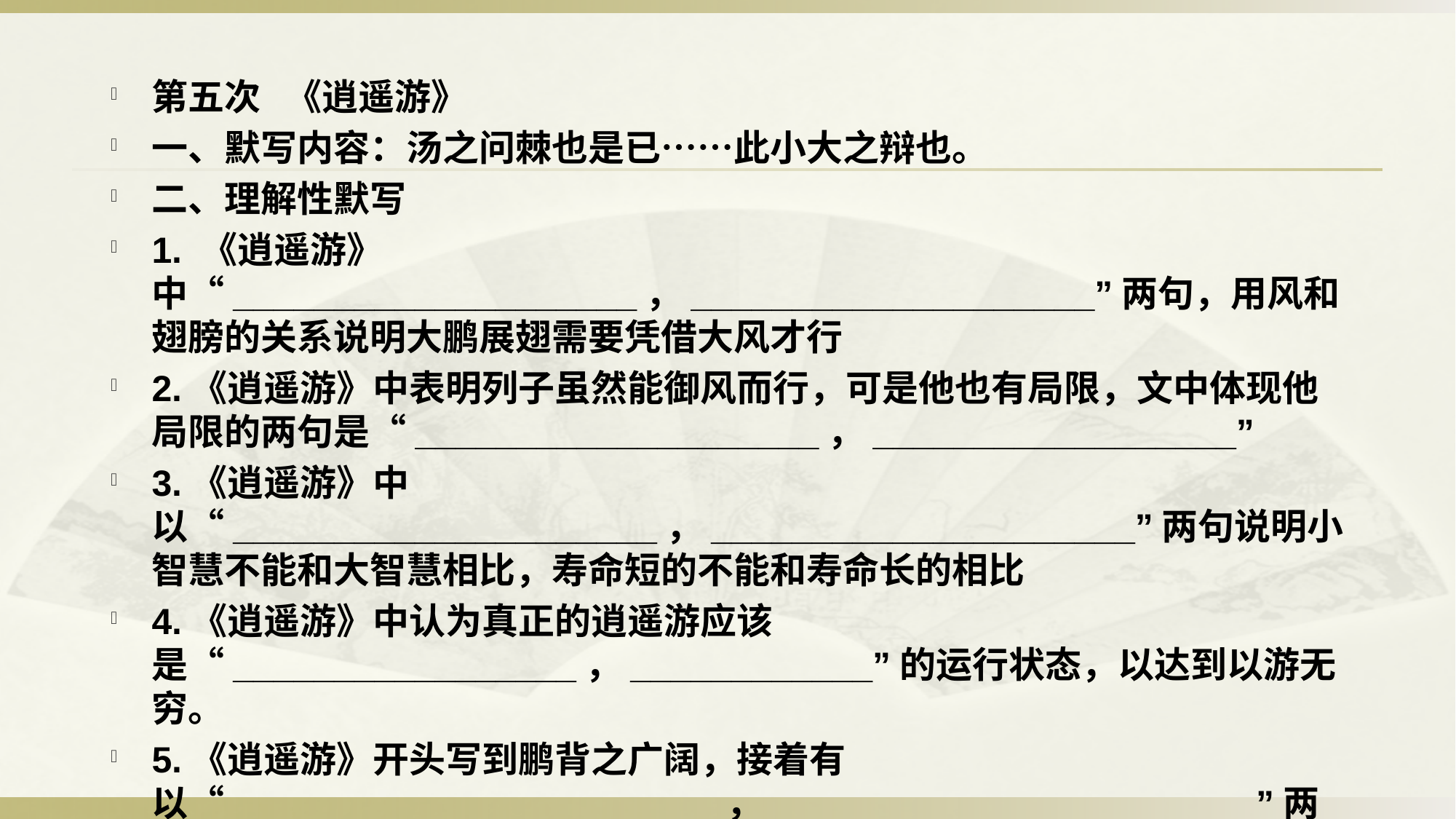

第五次   《逍遥游》
一、默写内容：汤之问棘也是已……此小大之辩也。
二、理解性默写
1. 《逍遥游》中“____________________，____________________”两句，用风和翅膀的关系说明大鹏展翅需要凭借大风才行
2.《逍遥游》中表明列子虽然能御风而行，可是他也有局限，文中体现他局限的两句是“____________________，__________________”
3.《逍遥游》中以“_____________________，_____________________”两句说明小智慧不能和大智慧相比，寿命短的不能和寿命长的相比
4.《逍遥游》中认为真正的逍遥游应该是“_________________，____________”的运行状态，以达到以游无穷。
5.《逍遥游》开头写到鹏背之广阔，接着有以“________________________，________________________”两句，用比喻的方法写它奋起而飞时的英姿